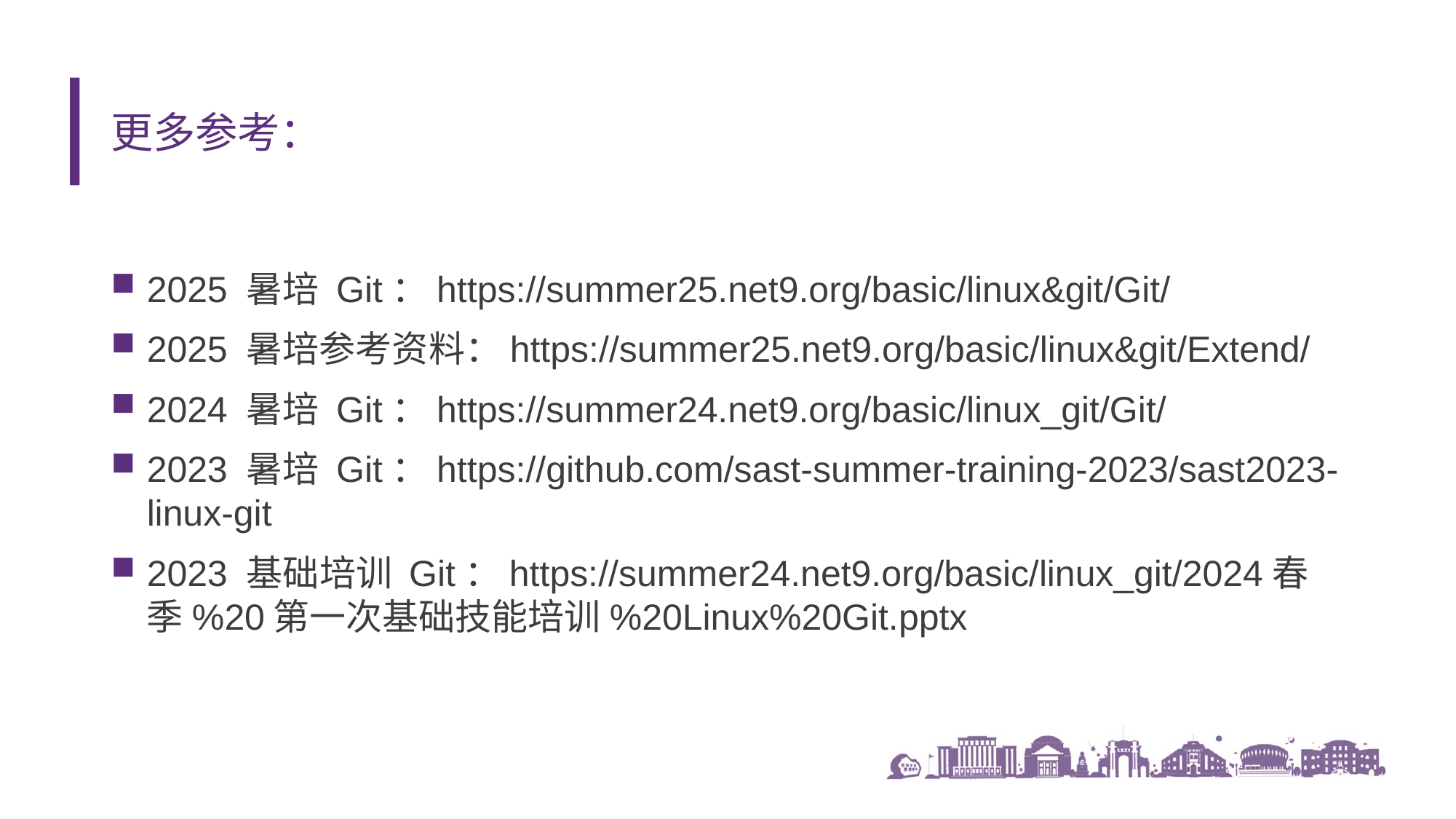

# 更多参考：
2025 暑培 Git：https://summer25.net9.org/basic/linux&git/Git/
2025 暑培参考资料：https://summer25.net9.org/basic/linux&git/Extend/
2024 暑培 Git：https://summer24.net9.org/basic/linux_git/Git/
2023 暑培 Git：https://github.com/sast-summer-training-2023/sast2023-linux-git
2023 基础培训 Git：https://summer24.net9.org/basic/linux_git/2024春季%20第一次基础技能培训%20Linux%20Git.pptx